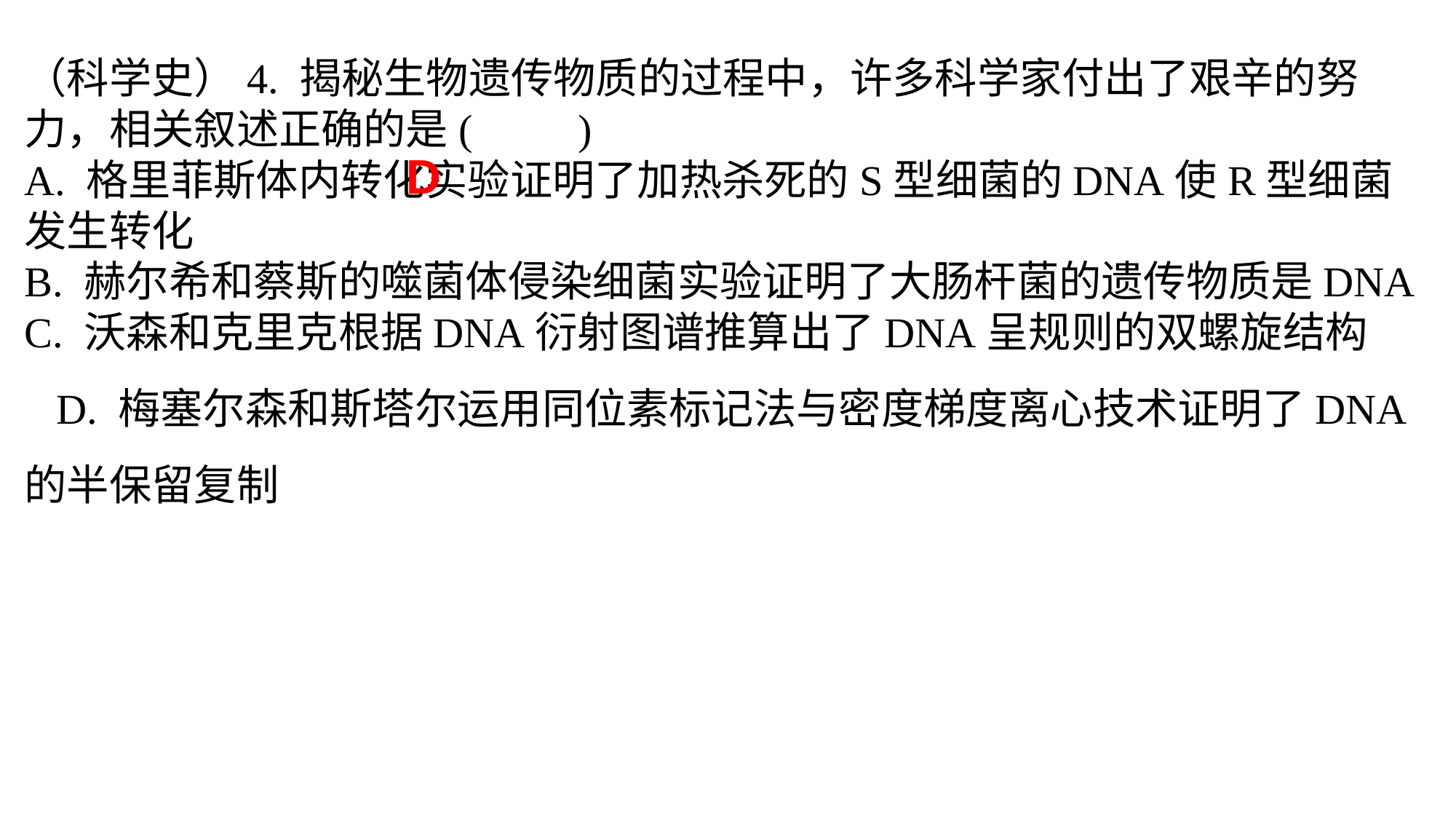

（科学史）4. 揭秘生物遗传物质的过程中，许多科学家付出了艰辛的努力，相关叙述正确的是(　　)A. 格里菲斯体内转化实验证明了加热杀死的S型细菌的DNA使R型细菌发生转化B. 赫尔希和蔡斯的噬菌体侵染细菌实验证明了大肠杆菌的遗传物质是DNAC. 沃森和克里克根据DNA衍射图谱推算出了DNA呈规则的双螺旋结构D. 梅塞尔森和斯塔尔运用同位素标记法与密度梯度离心技术证明了DNA的半保留复制
D